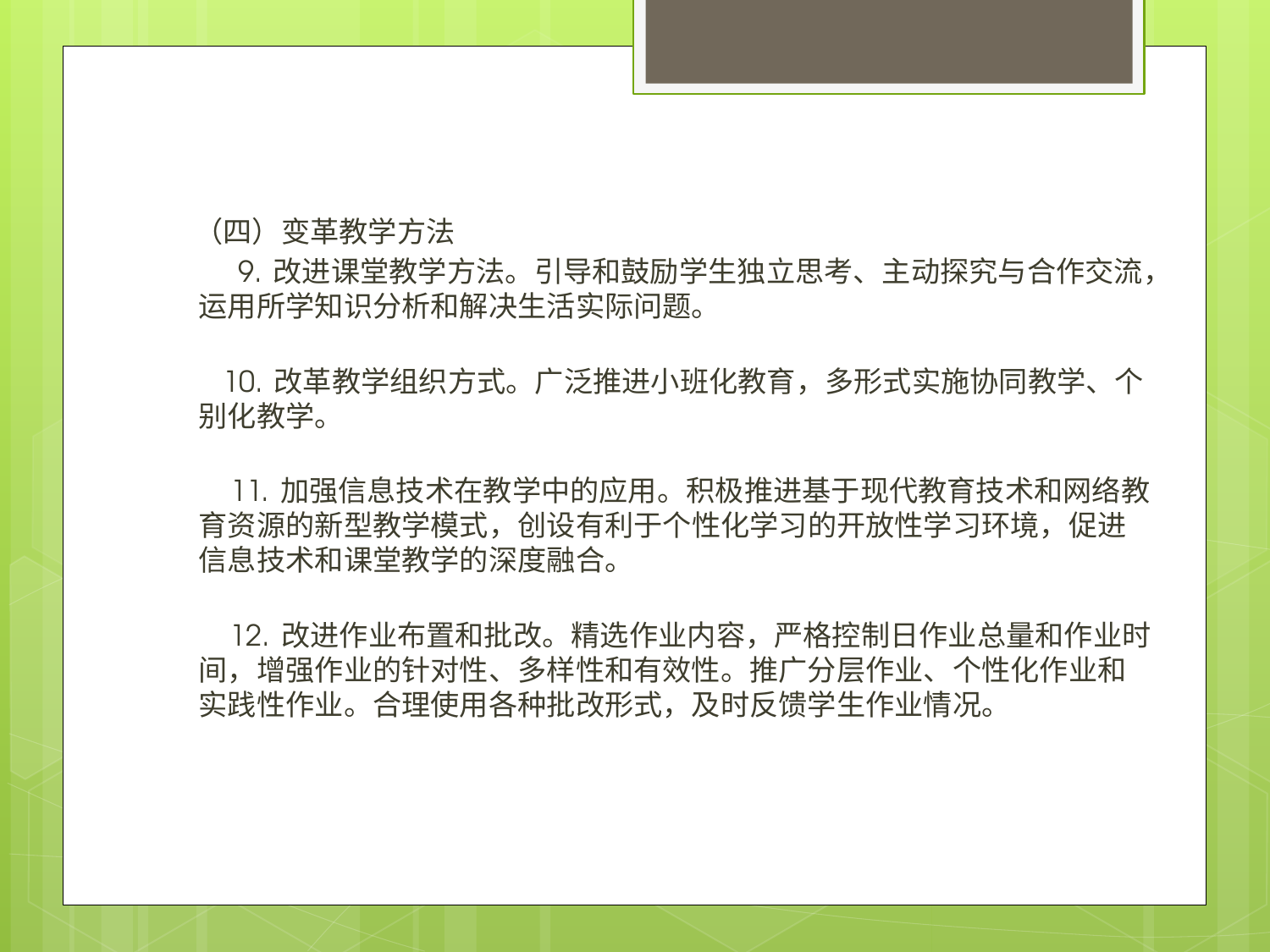

（四）变革教学方法
         9. 改进课堂教学方法。引导和鼓励学生独立思考、主动探究与合作交流，运用所学知识分析和解决生活实际问题。
   10. 改革教学组织方式。广泛推进小班化教育，多形式实施协同教学、个别化教学。
    11. 加强信息技术在教学中的应用。积极推进基于现代教育技术和网络教育资源的新型教学模式，创设有利于个性化学习的开放性学习环境，促进信息技术和课堂教学的深度融合。
        12. 改进作业布置和批改。精选作业内容，严格控制日作业总量和作业时间，增强作业的针对性、多样性和有效性。推广分层作业、个性化作业和实践性作业。合理使用各种批改形式，及时反馈学生作业情况。